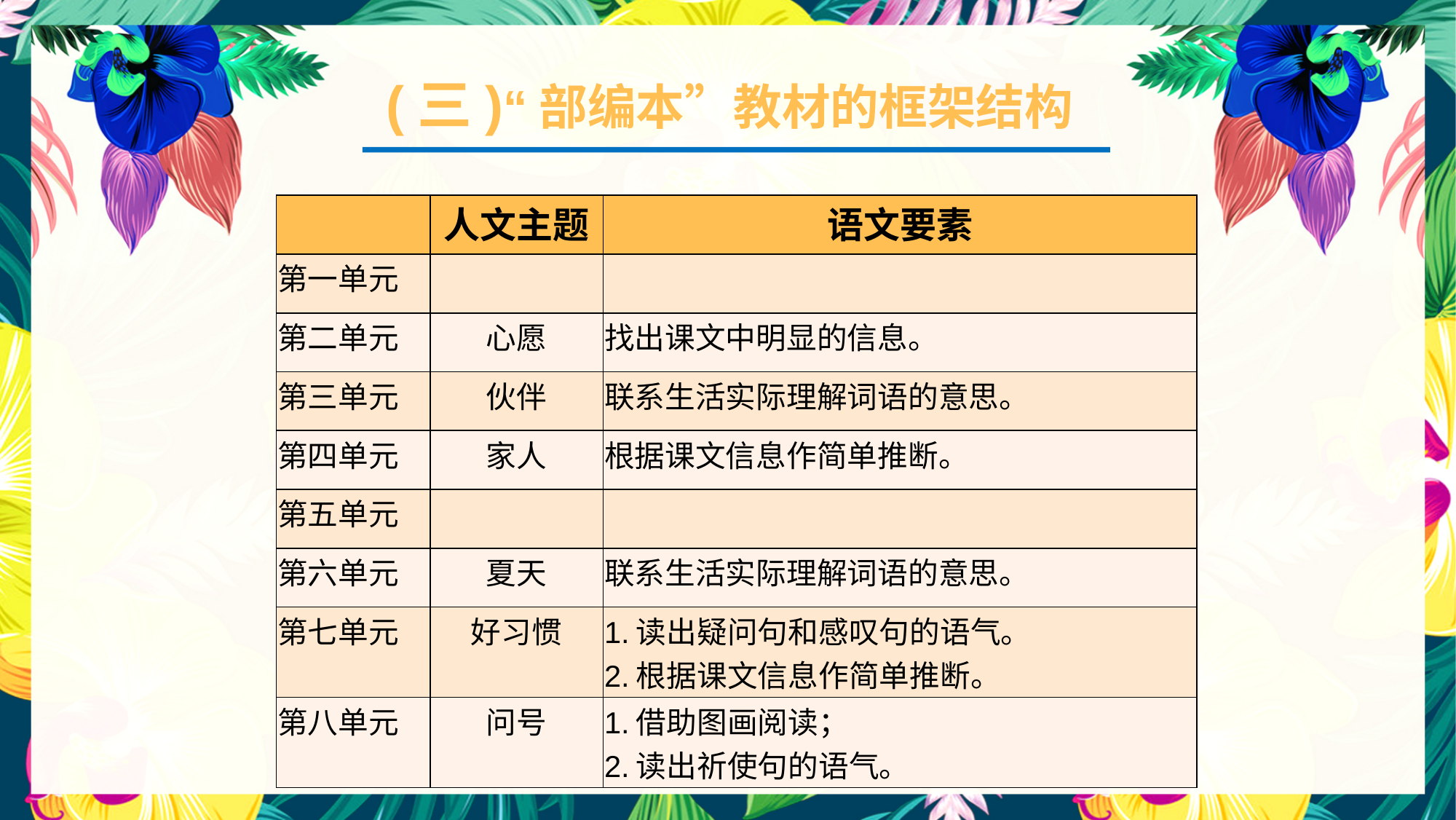

(三)“部编本”教材的框架结构

|  | 人文主题 | 语文要素 |
| --- | --- | --- |
| 第一单元 |  |  |
| 第二单元 | 心愿 | 找出课文中明显的信息。 |
| 第三单元 | 伙伴 | 联系生活实际理解词语的意思。 |
| 第四单元 | 家人 | 根据课文信息作简单推断。 |
| 第五单元 |  |  |
| 第六单元 | 夏天 | 联系生活实际理解词语的意思。 |
| 第七单元 | 好习惯 | 1.读出疑问句和感叹句的语气。 2.根据课文信息作简单推断。 |
| 第八单元 | 问号 | 1.借助图画阅读； 2.读出祈使句的语气。 |